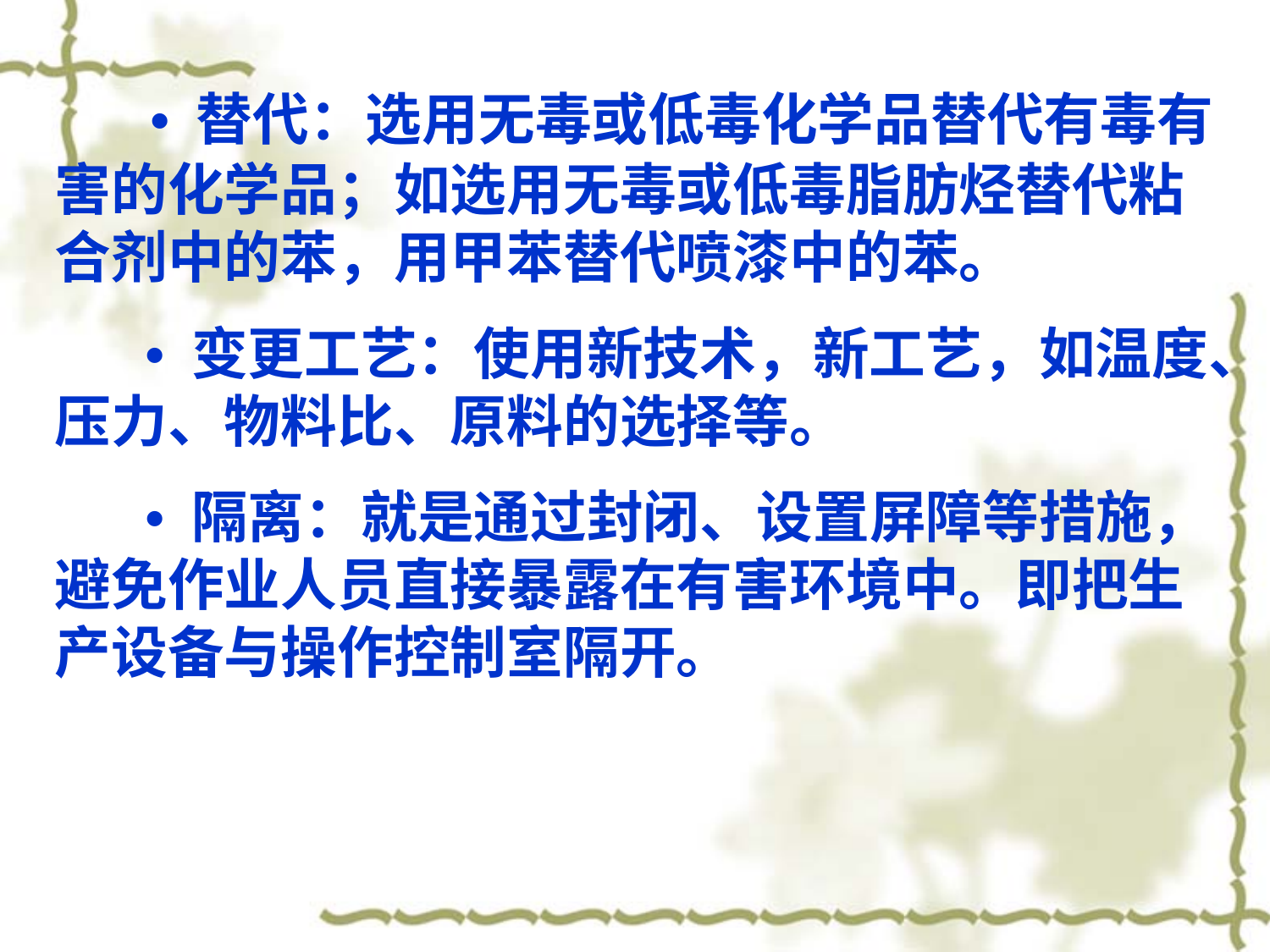

• 替代：选用无毒或低毒化学品替代有毒有害的化学品；如选用无毒或低毒脂肪烃替代粘合剂中的苯，用甲苯替代喷漆中的苯。
       • 变更工艺：使用新技术，新工艺，如温度、压力、物料比、原料的选择等。
       • 隔离：就是通过封闭、设置屏障等措施，避免作业人员直接暴露在有害环境中。即把生产设备与操作控制室隔开。
92